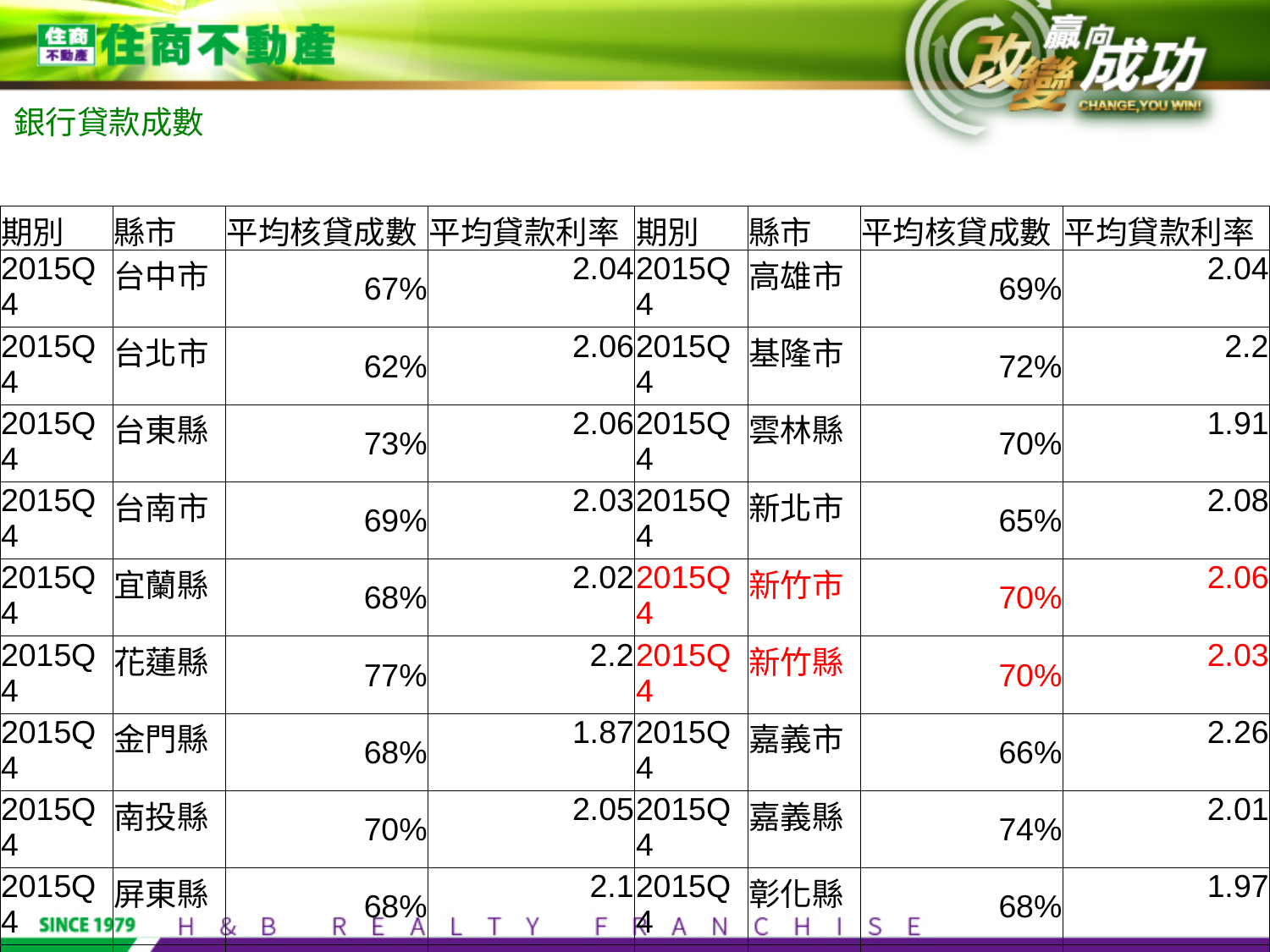

銀行貸款成數
| 期別 | 縣市 | 平均核貸成數 | 平均貸款利率 | 期別 | 縣市 | 平均核貸成數 | 平均貸款利率 |
| --- | --- | --- | --- | --- | --- | --- | --- |
| 2015Q4 | 台中市 | 67% | 2.04 | 2015Q4 | 高雄市 | 69% | 2.04 |
| 2015Q4 | 台北市 | 62% | 2.06 | 2015Q4 | 基隆市 | 72% | 2.2 |
| 2015Q4 | 台東縣 | 73% | 2.06 | 2015Q4 | 雲林縣 | 70% | 1.91 |
| 2015Q4 | 台南市 | 69% | 2.03 | 2015Q4 | 新北市 | 65% | 2.08 |
| 2015Q4 | 宜蘭縣 | 68% | 2.02 | 2015Q4 | 新竹市 | 70% | 2.06 |
| 2015Q4 | 花蓮縣 | 77% | 2.2 | 2015Q4 | 新竹縣 | 70% | 2.03 |
| 2015Q4 | 金門縣 | 68% | 1.87 | 2015Q4 | 嘉義市 | 66% | 2.26 |
| 2015Q4 | 南投縣 | 70% | 2.05 | 2015Q4 | 嘉義縣 | 74% | 2.01 |
| 2015Q4 | 屏東縣 | 68% | 2.1 | 2015Q4 | 彰化縣 | 68% | 1.97 |
| 2015Q4 | 苗栗縣 | 71% | 2.01 | 2015Q4 | 澎湖縣 | 71% | 2.01 |
| 2015Q4 | 桃園市 | 69% | 2.07 |  |  |  |  |